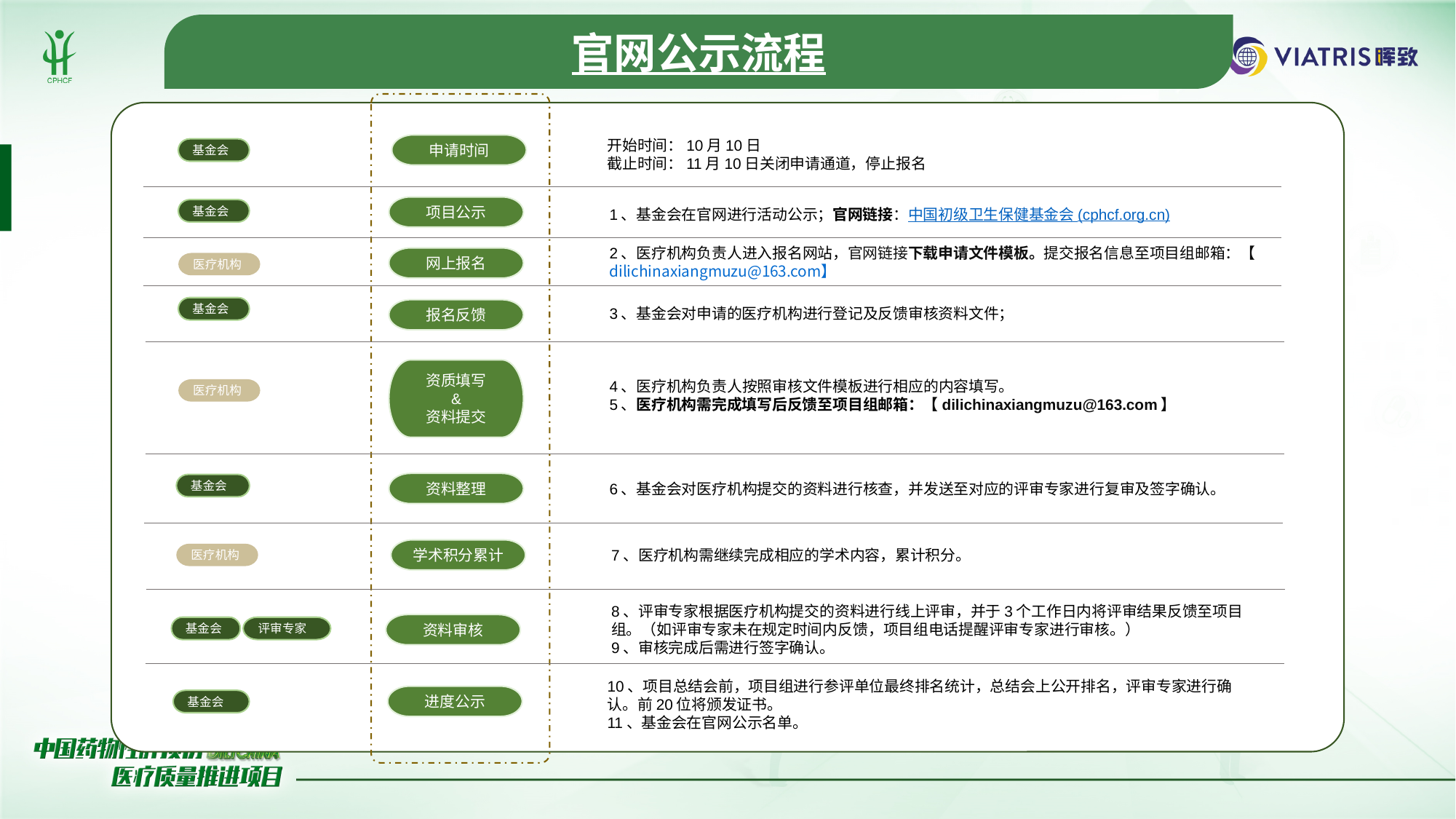

官网公示流程

开始时间：10月10日
截止时间：11月10日关闭申请通道，停止报名
申请时间
基金会

项目公示
1、基金会在官网进行活动公示；官网链接：中国初级卫生保健基金会 (cphcf.org.cn)
基金会
2、医疗机构负责人进入报名网站，官网链接下载申请文件模板。提交报名信息至项目组邮箱：【dilichinaxiangmuzu@163.com】
网上报名
医疗机构
基金会
3、基金会对申请的医疗机构进行登记及反馈审核资料文件；
报名反馈
资质填写
&
资料提交
4、医疗机构负责人按照审核文件模板进行相应的内容填写。
5、医疗机构需完成填写后反馈至项目组邮箱：【dilichinaxiangmuzu@163.com】
医疗机构
资料整理
6、基金会对医疗机构提交的资料进行核查，并发送至对应的评审专家进行复审及签字确认。
基金会
学术积分累计
7、医疗机构需继续完成相应的学术内容，累计积分。
医疗机构
8、评审专家根据医疗机构提交的资料进行线上评审，并于3个工作日内将评审结果反馈至项目组。（如评审专家未在规定时间内反馈，项目组电话提醒评审专家进行审核。）
9、审核完成后需进行签字确认。
资料审核
评审专家
基金会
10、项目总结会前，项目组进行参评单位最终排名统计，总结会上公开排名，评审专家进行确认。前20位将颁发证书。
11、基金会在官网公示名单。
进度公示
基金会